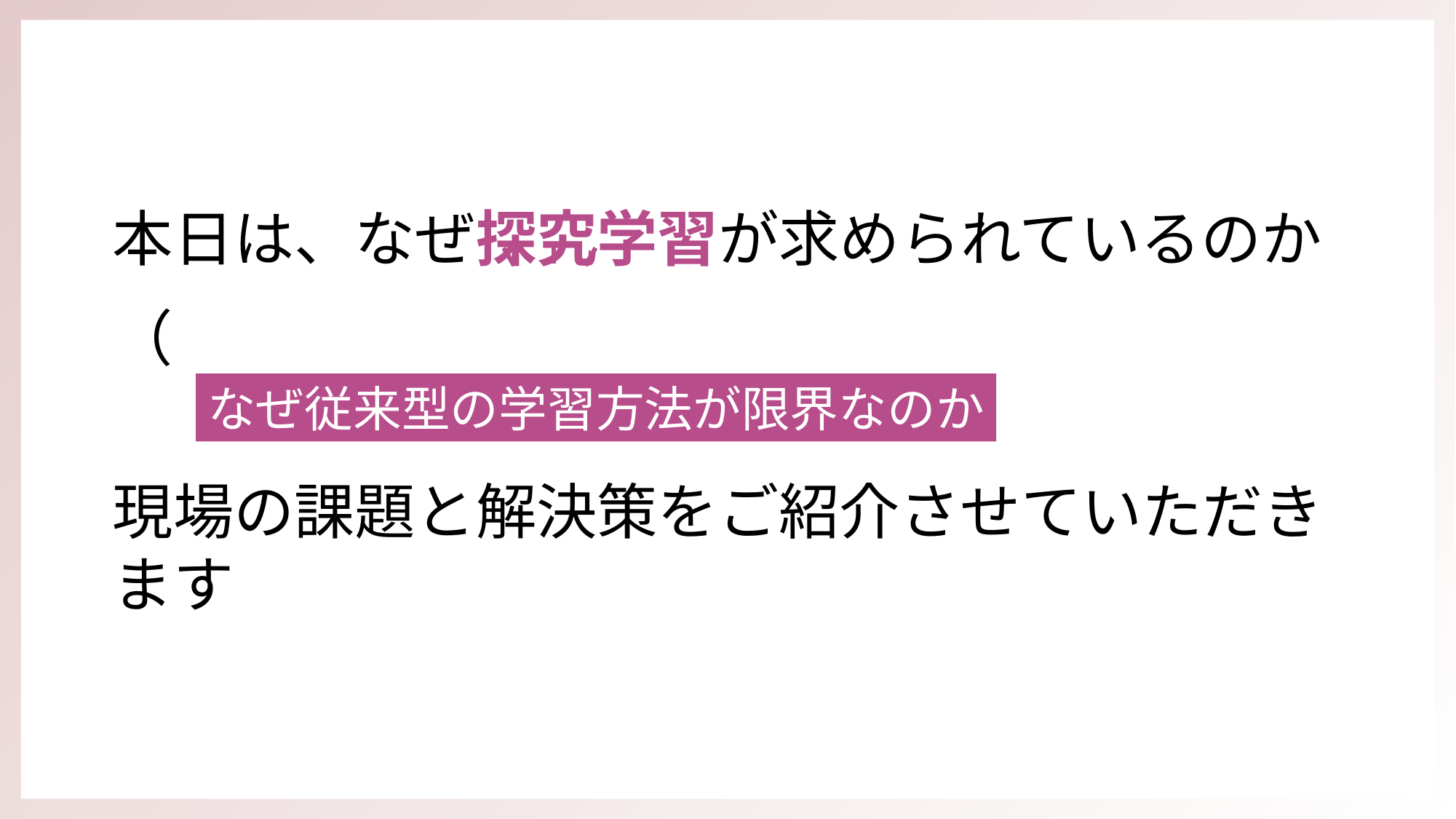

本日は、なぜ探究学習が求められているのか
（　　　　　　　　　　　　　　　　　　　　　）について、
現場の課題と解決策をご紹介させていただきます
なぜ従来型の学習方法が限界なのか